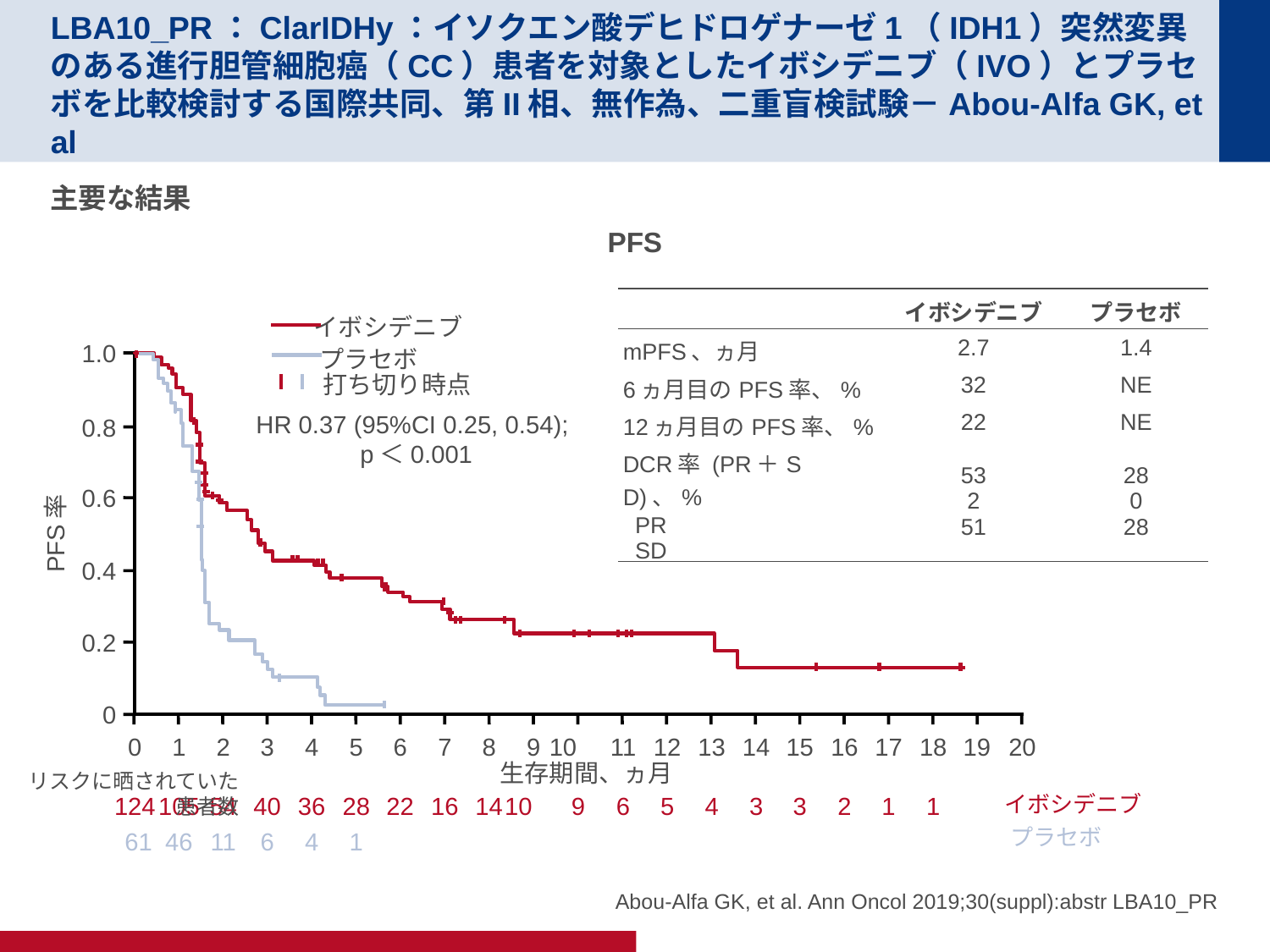

# LBA10_PR：ClarIDHy：イソクエン酸デヒドロゲナーゼ1（IDH1）突然変異のある進行胆管細胞癌（CC）患者を対象としたイボシデニブ（IVO）とプラセボを比較検討する国際共同、第II相、無作為、二重盲検試験－Abou-Alfa GK, et al
主要な結果
PFS
|  | イボシデニブ | プラセボ |
| --- | --- | --- |
| mPFS、ヵ月 | 2.7 | 1.4 |
| 6ヵ月目のPFS率、% | 32 | NE |
| 12ヵ月目のPFS率、% | 22 | NE |
| DCR率 (PR＋SD)、% PR SD | 53 2 51 | 28 0 28 |
イボシデニブ

0
1
2
3
4
5
6
7
8
9
10
11
12
13
14
15
16
17
18
19
20

イボシデニブ
124
105
54
40
36
28
22
16
14
10
9
6
5
4
3
3
2
1
1
プラセボ
 61
46
11
6
4
1
1.0
プラセボ

打ち切り時点
HR 0.37 (95%CI 0.25, 0.54);
p＜0.001
0.8
0.6
PFS率
0.4
0.2
0
生存期間、ヵ月
リスクに晒されていた患者数
Abou-Alfa GK, et al. Ann Oncol 2019;30(suppl):abstr LBA10_PR